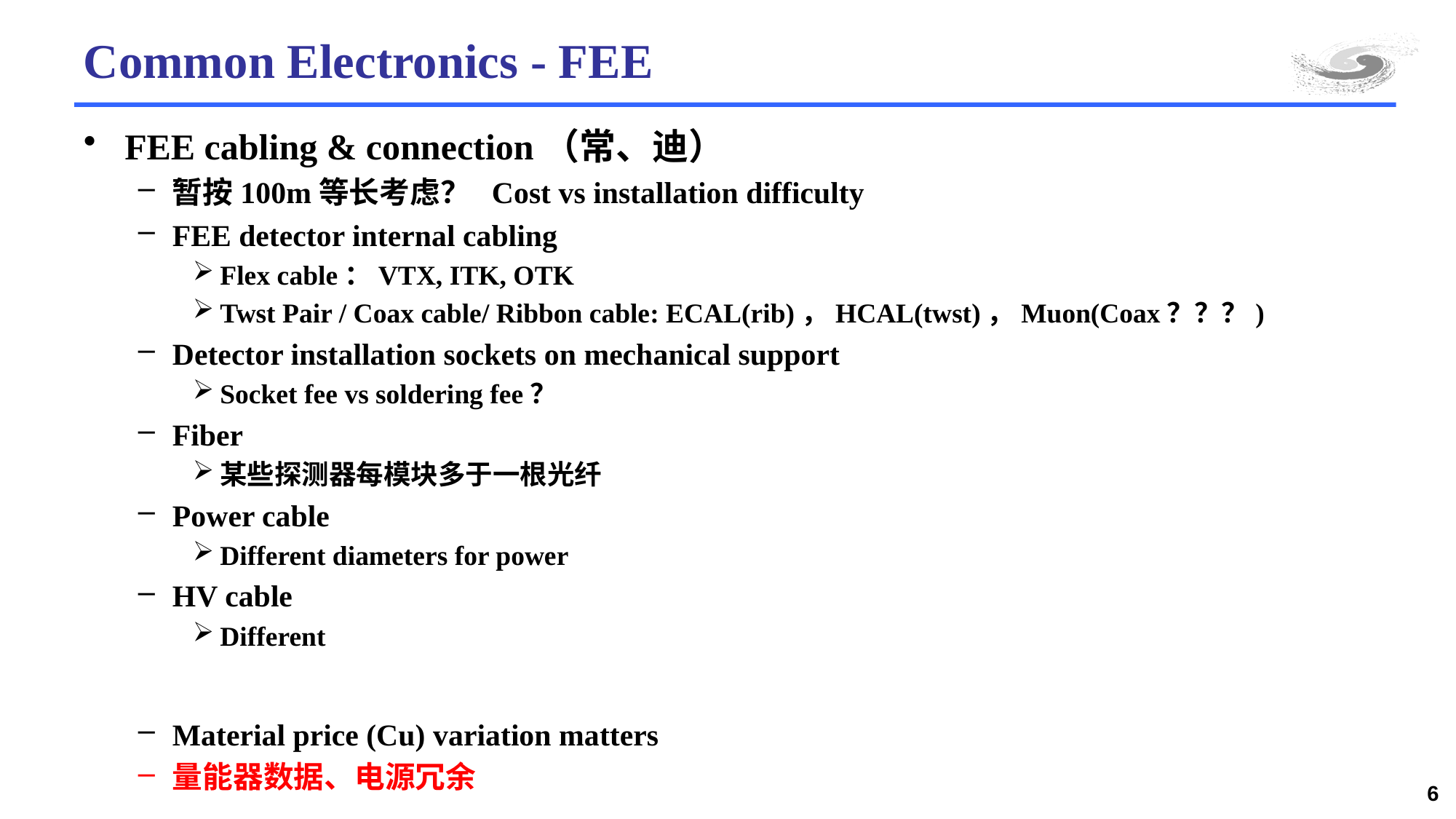

# Common Electronics - FEE
FEE cabling & connection（常、迪）
暂按100m等长考虑？  Cost vs installation difficulty
FEE detector internal cabling
Flex cable：VTX, ITK, OTK
Twst Pair / Coax cable/ Ribbon cable: ECAL(rib)，HCAL(twst)，Muon(Coax？？？)
Detector installation sockets on mechanical support
Socket fee vs soldering fee？
Fiber
某些探测器每模块多于一根光纤
Power cable
Different diameters for power
HV cable
Different

Material price (Cu) variation matters
量能器数据、电源冗余
6